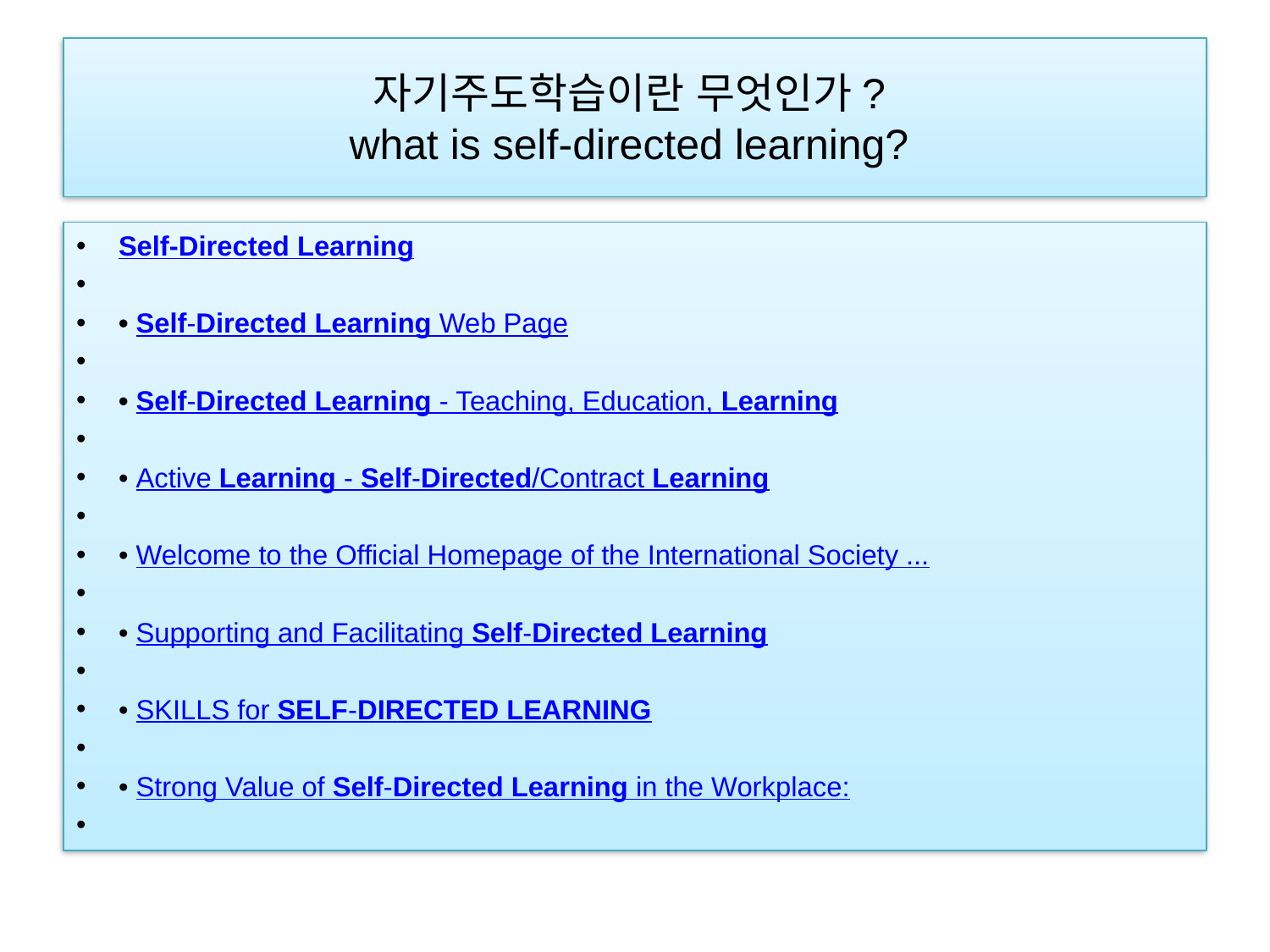

# 자기주도학습이란 무엇인가? what is self-directed learning?
Self-Directed Learning

• Self-Directed Learning Web Page

• Self-Directed Learning - Teaching, Education, Learning

• Active Learning - Self-Directed/Contract Learning

• Welcome to the Official Homepage of the International Society ...

• Supporting and Facilitating Self-Directed Learning

• SKILLS for SELF-DIRECTED LEARNING

• Strong Value of Self-Directed Learning in the Workplace: